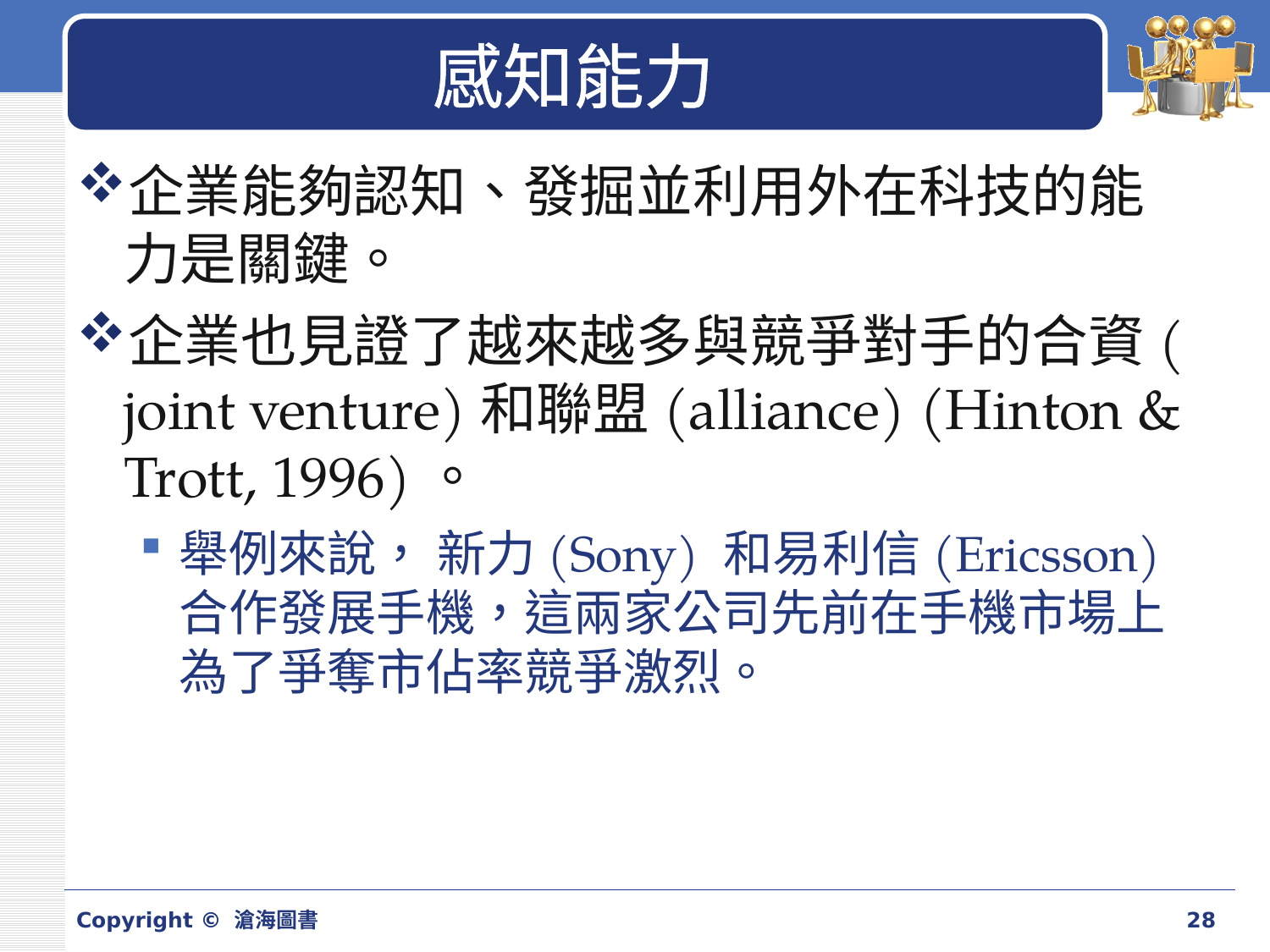

# 感知能力
企業能夠認知、發掘並利用外在科技的能力是關鍵。
企業也見證了越來越多與競爭對手的合資( joint venture)和聯盟(alliance) (Hinton & Trott, 1996)。
舉例來說， 新力(Sony) 和易利信(Ericsson) 合作發展手機，這兩家公司先前在手機市場上為了爭奪市佔率競爭激烈。
Copyright © 滄海圖書
28